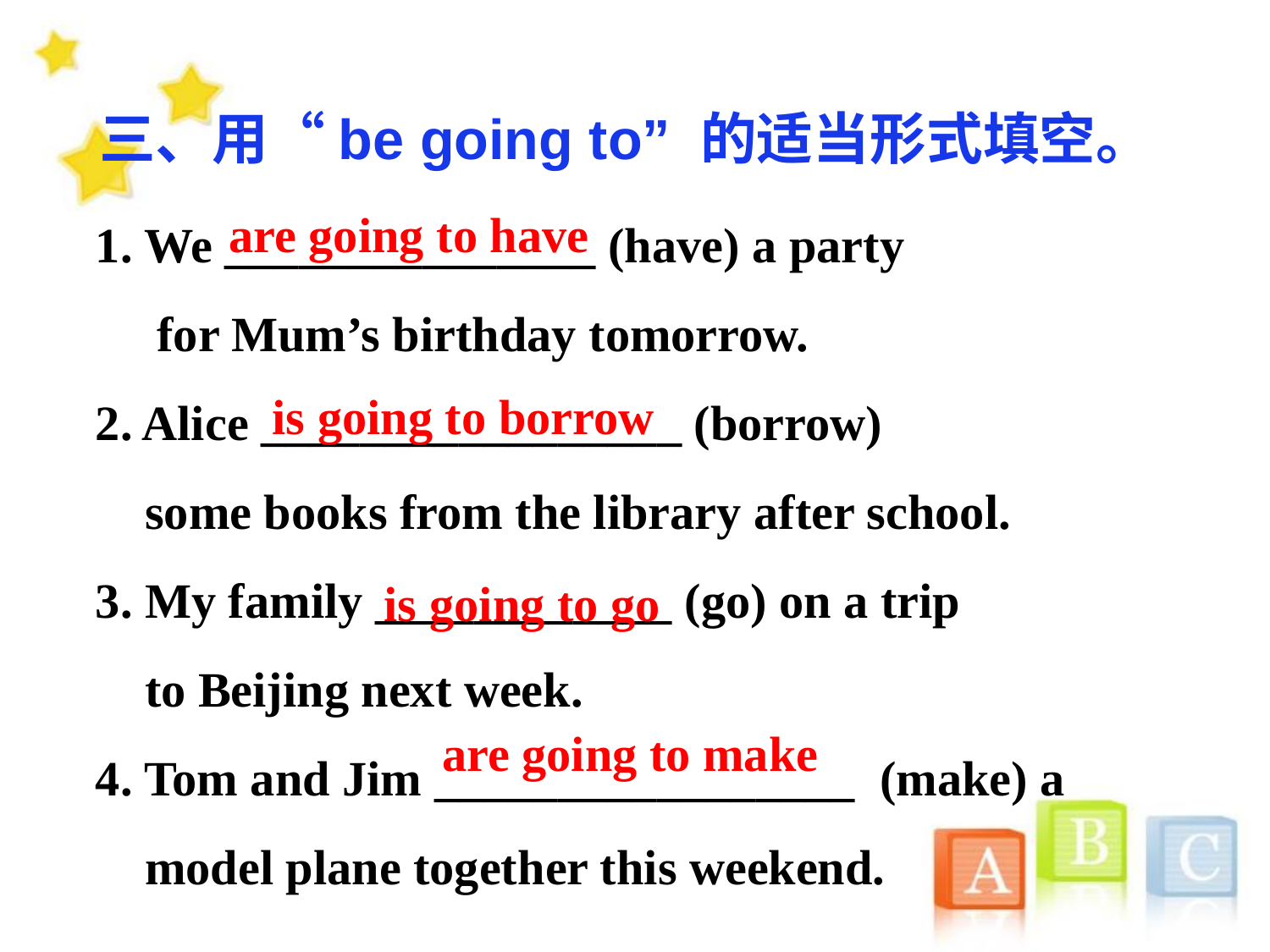

三、用“be going to” 的适当形式填空。
are going to have
1. We _______________ (have) a party
     for Mum’s birthday tomorrow.
2. Alice _________________ (borrow)
    some books from the library after school.
3. My family ____________ (go) on a trip
    to Beijing next week.
4. Tom and Jim _________________  (make) a
    model plane together this weekend.
is going to borrow
is going to go
are going to make